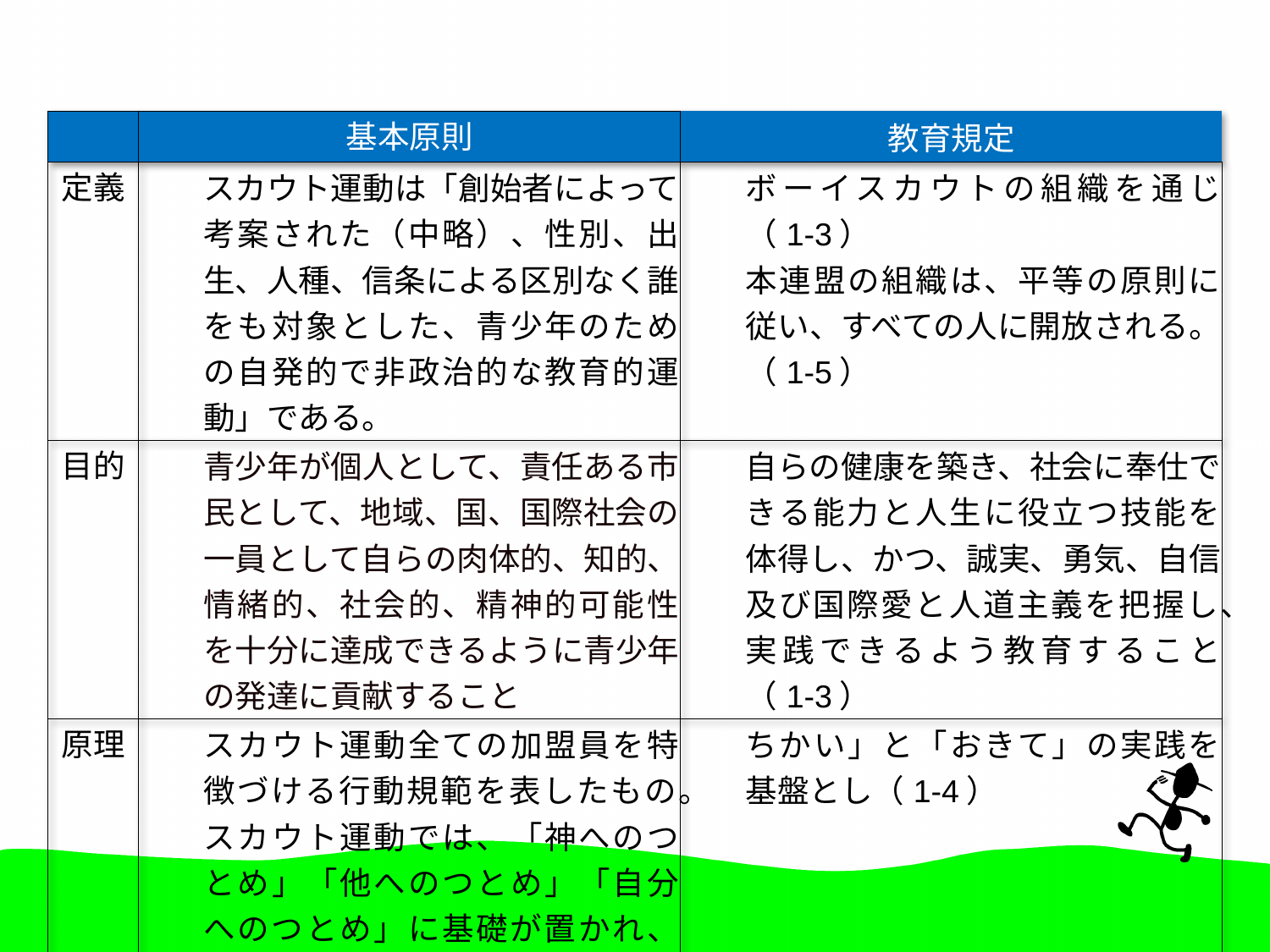

|  | 基本原則 | 教育規定 |
| --- | --- | --- |
| 定義 | スカウト運動は「創始者によって考案された（中略）、性別、出生、人種、信条による区別なく誰をも対象とした、青少年のための自発的で非政治的な教育的運動」である。 | ボーイスカウトの組織を通じ（1-3） 本連盟の組織は、平等の原則に従い、すべての人に開放される。（1-5） |
| 目的 | 青少年が個人として、責任ある市民として、地域、国、国際社会の一員として自らの肉体的、知的、情緒的、社会的、精神的可能性を十分に達成できるように青少年の発達に貢献すること | 自らの健康を築き、社会に奉仕できる能力と人生に役立つ技能を体得し、かつ、誠実、勇気、自信及び国際愛と人道主義を把握し、実践できるよう教育すること（1-3） |
| 原理 | スカウト運動全ての加盟員を特徴づける行動規範を表したもの。スカウト運動では、「神へのつとめ」「他へのつとめ」「自分へのつとめ」に基礎が置かれ、スカウト運動の基本的な信念を表している。 | ちかい」と「おきて」の実践を基盤とし（1-4） |